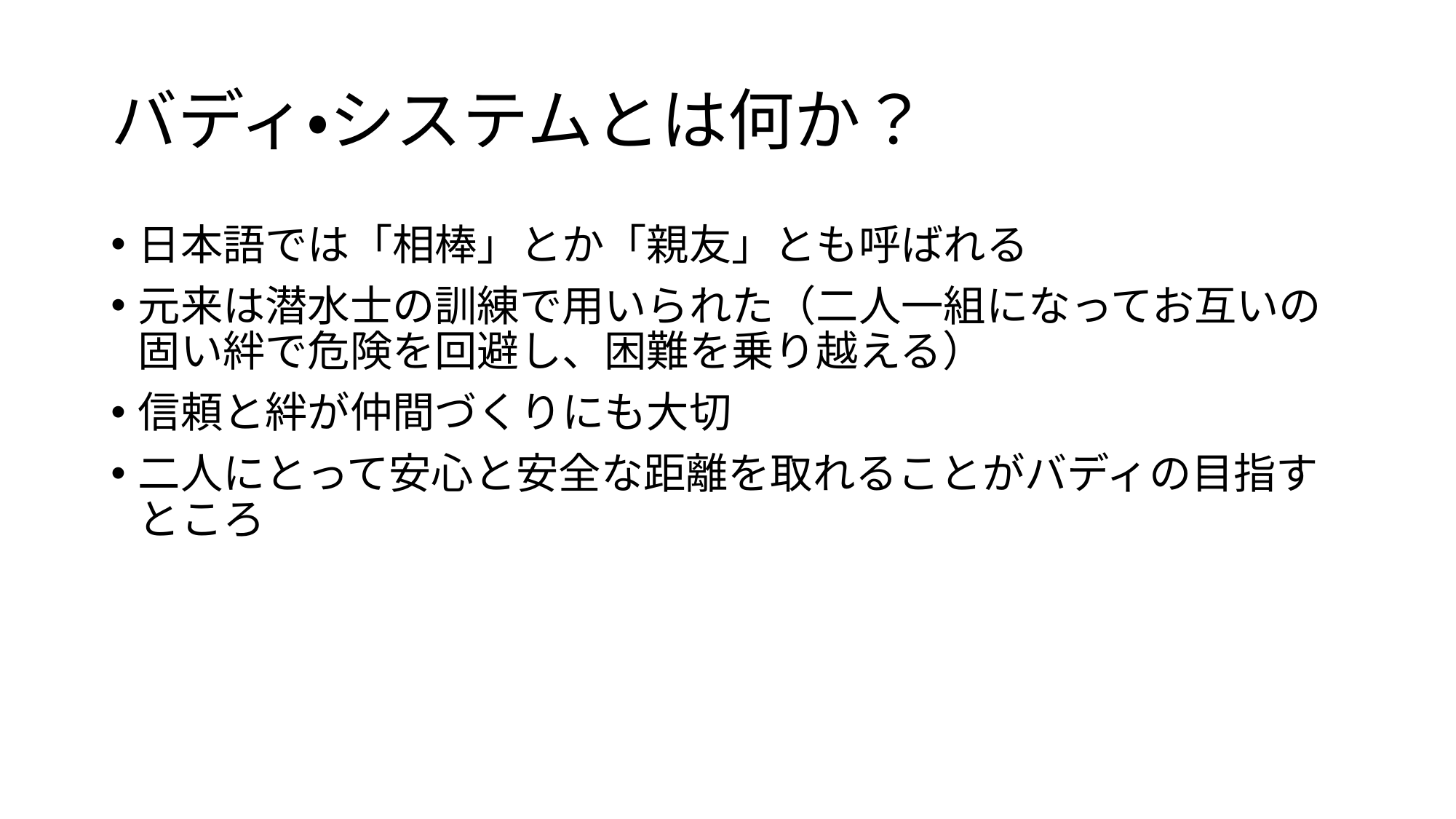

# バディ・システムとは何か？
日本語では「相棒」とか「親友」とも呼ばれる
元来は潜水士の訓練で用いられた（二人一組になってお互いの固い絆で危険を回避し、困難を乗り越える）
信頼と絆が仲間づくりにも大切
二人にとって安心と安全な距離を取れることがバディの目指すところ